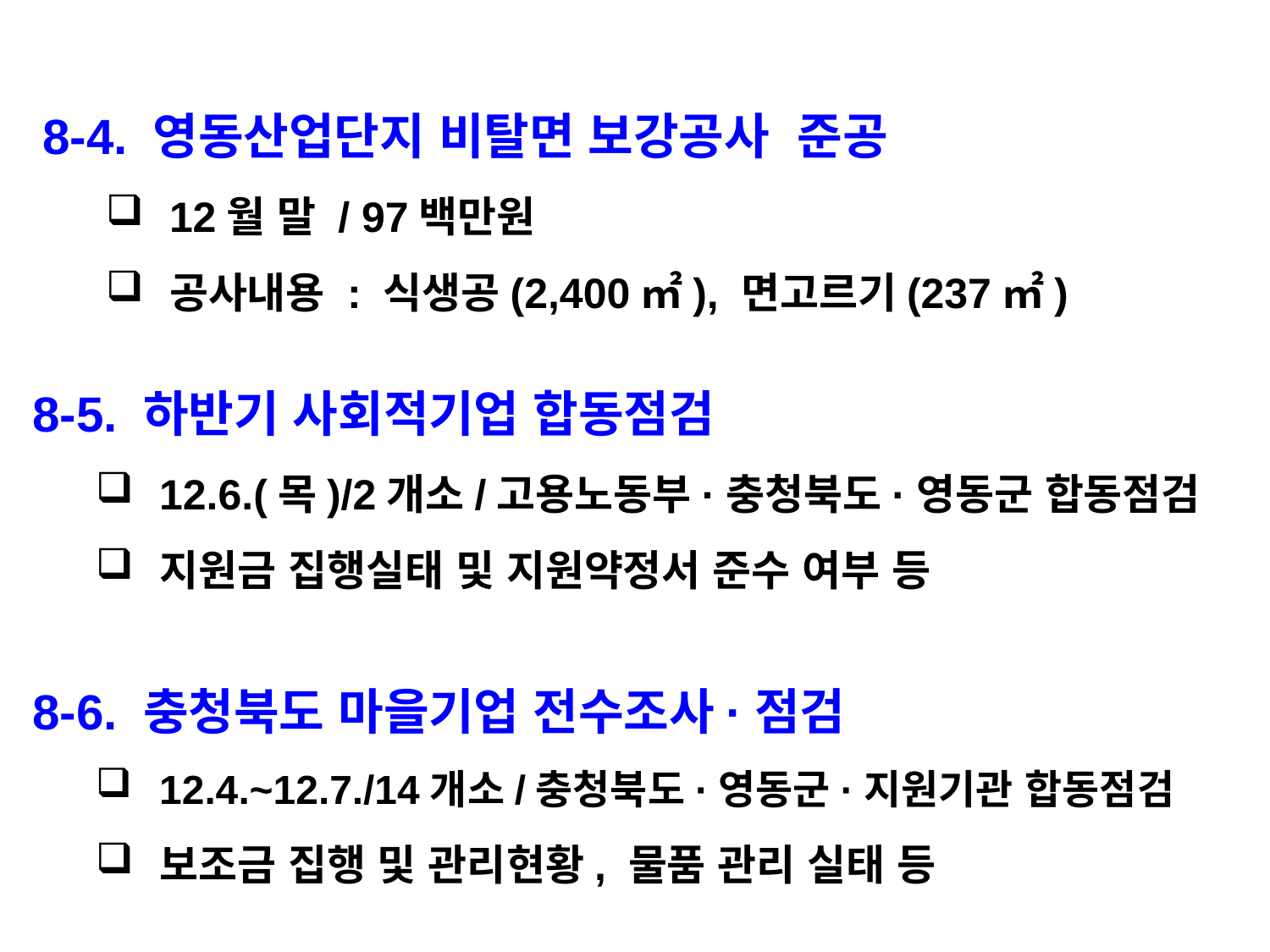

8-4. 영동산업단지 비탈면 보강공사  준공
12월 말 / 97백만원
공사내용 : 식생공(2,400㎡), 면고르기(237㎡)
8-5. 하반기 사회적기업 합동점검
12.6.(목)/2개소/고용노동부·충청북도·영동군 합동점검
지원금 집행실태 및 지원약정서 준수 여부 등
8-6. 충청북도 마을기업 전수조사·점검
12.4.~12.7./14개소/충청북도·영동군·지원기관 합동점검
보조금 집행 및 관리현황, 물품 관리 실태 등